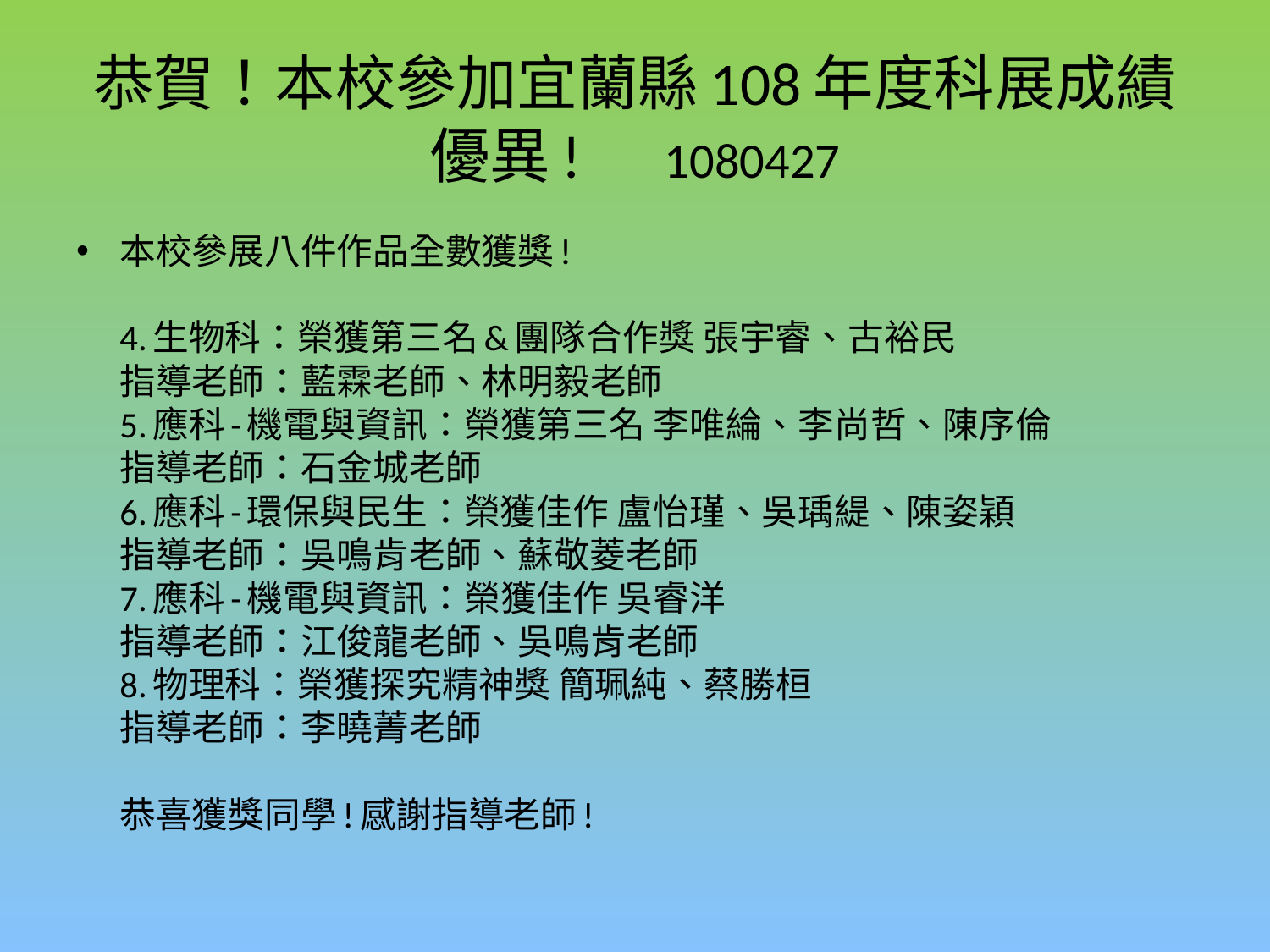

# 恭賀！本校參加宜蘭縣108年度科展成績優異!　1080427
本校參展八件作品全數獲獎!
4.生物科：榮獲第三名&團隊合作獎 張宇睿、古裕民
指導老師：藍霖老師、林明毅老師
5.應科-機電與資訊：榮獲第三名 李唯綸、李尚哲、陳序倫
指導老師：石金城老師
6.應科-環保與民生：榮獲佳作 盧怡瑾、吳瑀緹、陳姿穎
指導老師：吳鳴肯老師、蘇敬菱老師
7.應科-機電與資訊：榮獲佳作 吳睿洋
指導老師：江俊龍老師、吳鳴肯老師
8.物理科：榮獲探究精神獎 簡珮純、蔡勝桓
指導老師：李曉菁老師
恭喜獲獎同學!感謝指導老師!